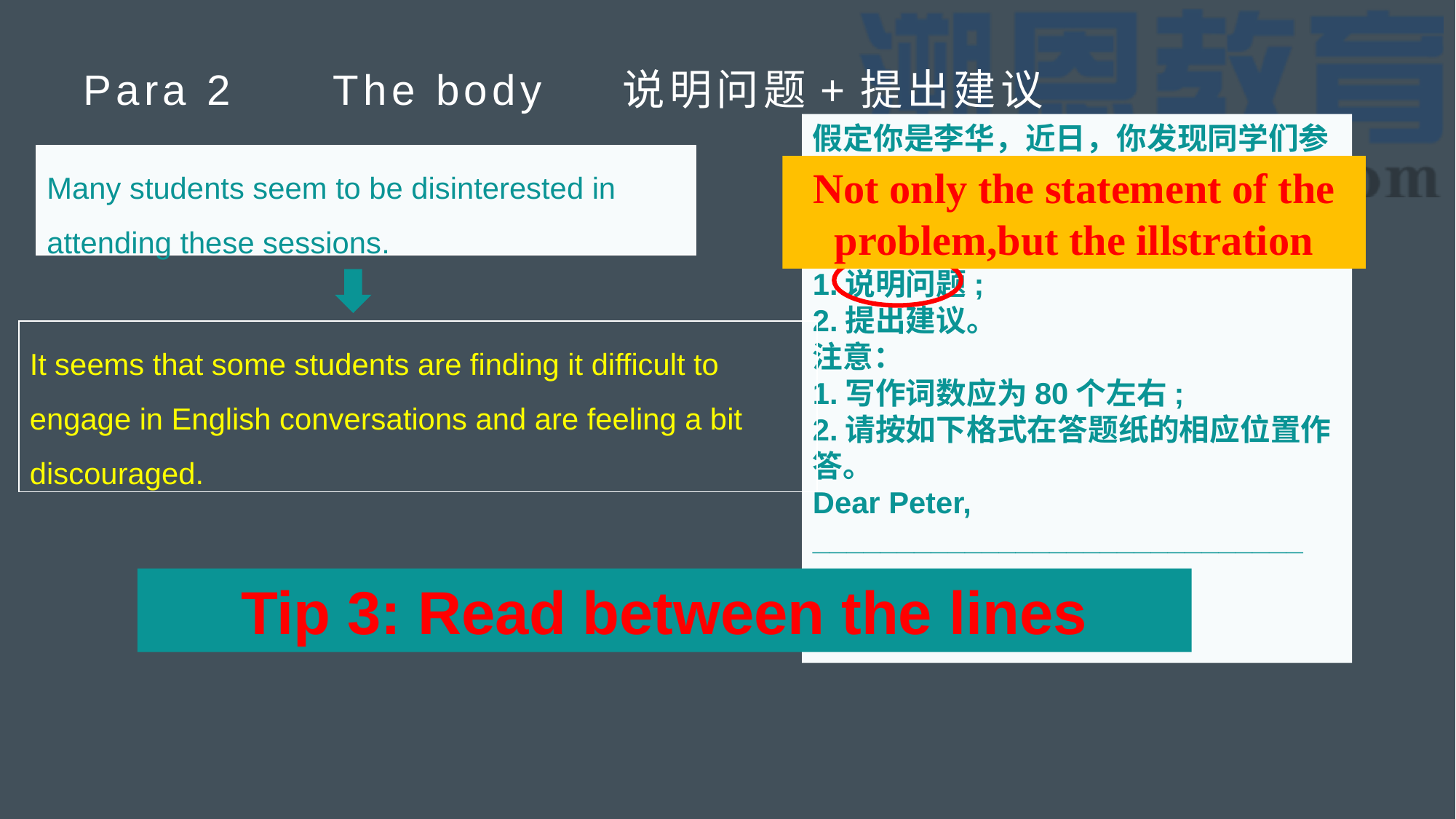

# Para 2      The body    说明问题+提出建议
假定你是李华，近日，你发现同学们参与外教Peter组织的“英语角”活动的兴趣不高，请你给他写一封邮件。内容包括：
1.说明问题;
2.提出建议。
注意：
1.写作词数应为80个左右;
2.请按如下格式在答题纸的相应位置作答。
Dear Peter,
_____________________________
Many students seem to be disinterested in attending these sessions.
Not only the statement of the problem,but the illstration

It seems that some students are finding it difficult to engage in English conversations and are feeling a bit discouraged.
Tip 3: Read between the lines